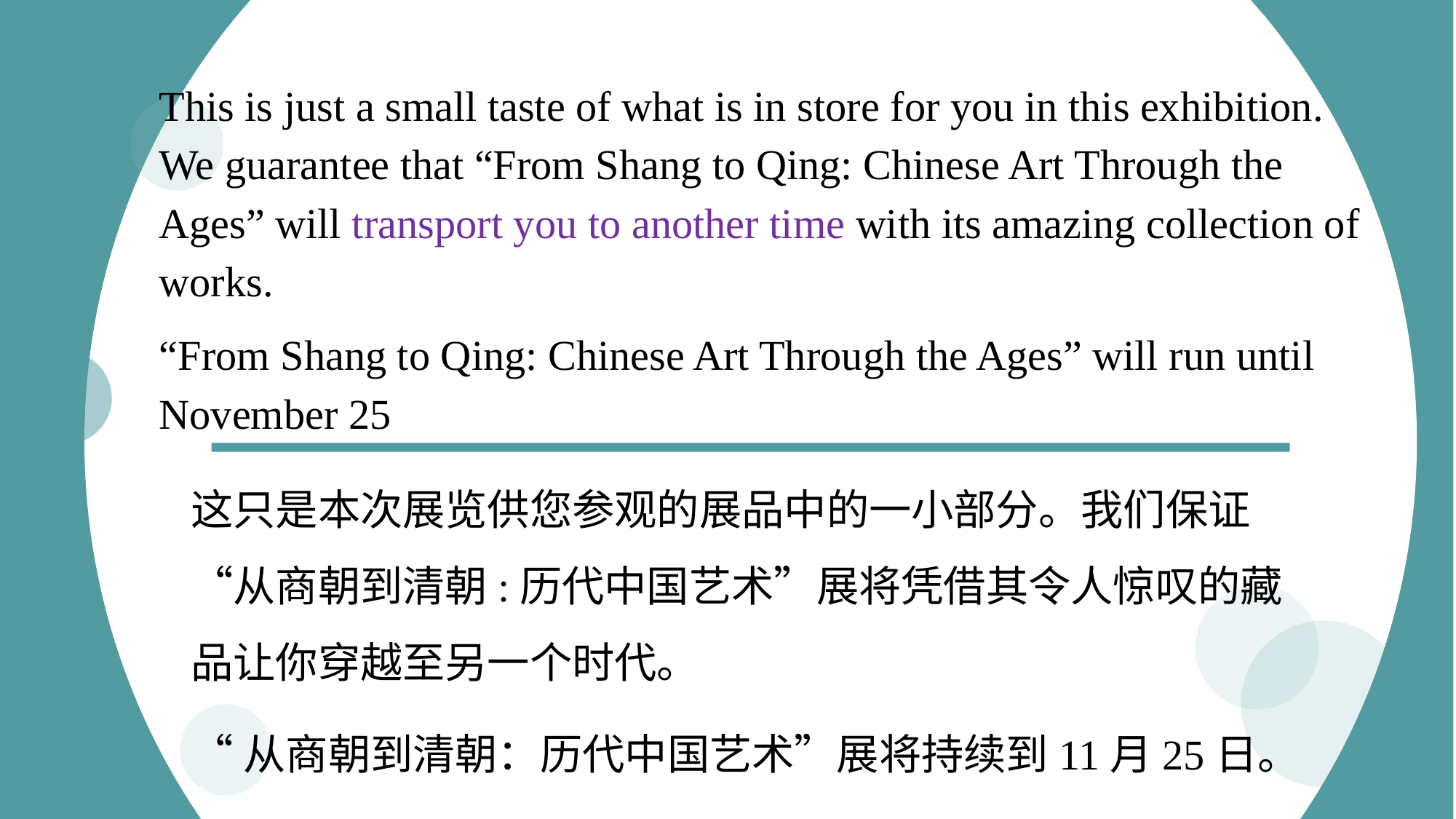

This is just a small taste of what is in store for you in this exhibition. We guarantee that “From Shang to Qing: Chinese Art Through the Ages” will transport you to another time with its amazing collection of works.
“From Shang to Qing: Chinese Art Through the Ages” will run until November 25
这只是本次展览供您参观的展品中的一小部分。我们保证“从商朝到清朝:历代中国艺术”展将凭借其令人惊叹的藏品让你穿越至另一个时代。
“从商朝到清朝：历代中国艺术”展将持续到11月25日。